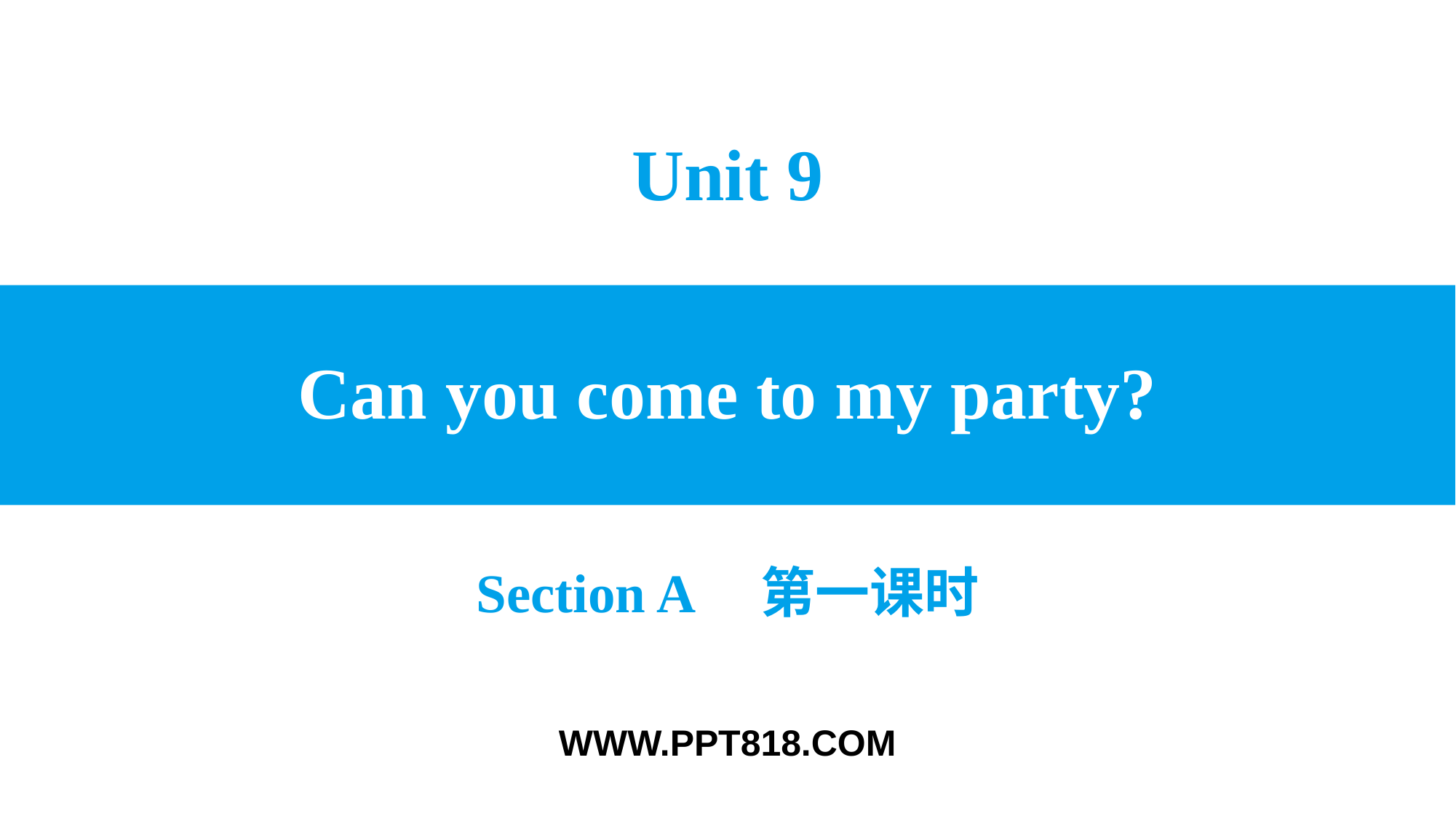

Unit 9
# Can you come to my party?
Section A    第一课时
WWW.PPT818.COM